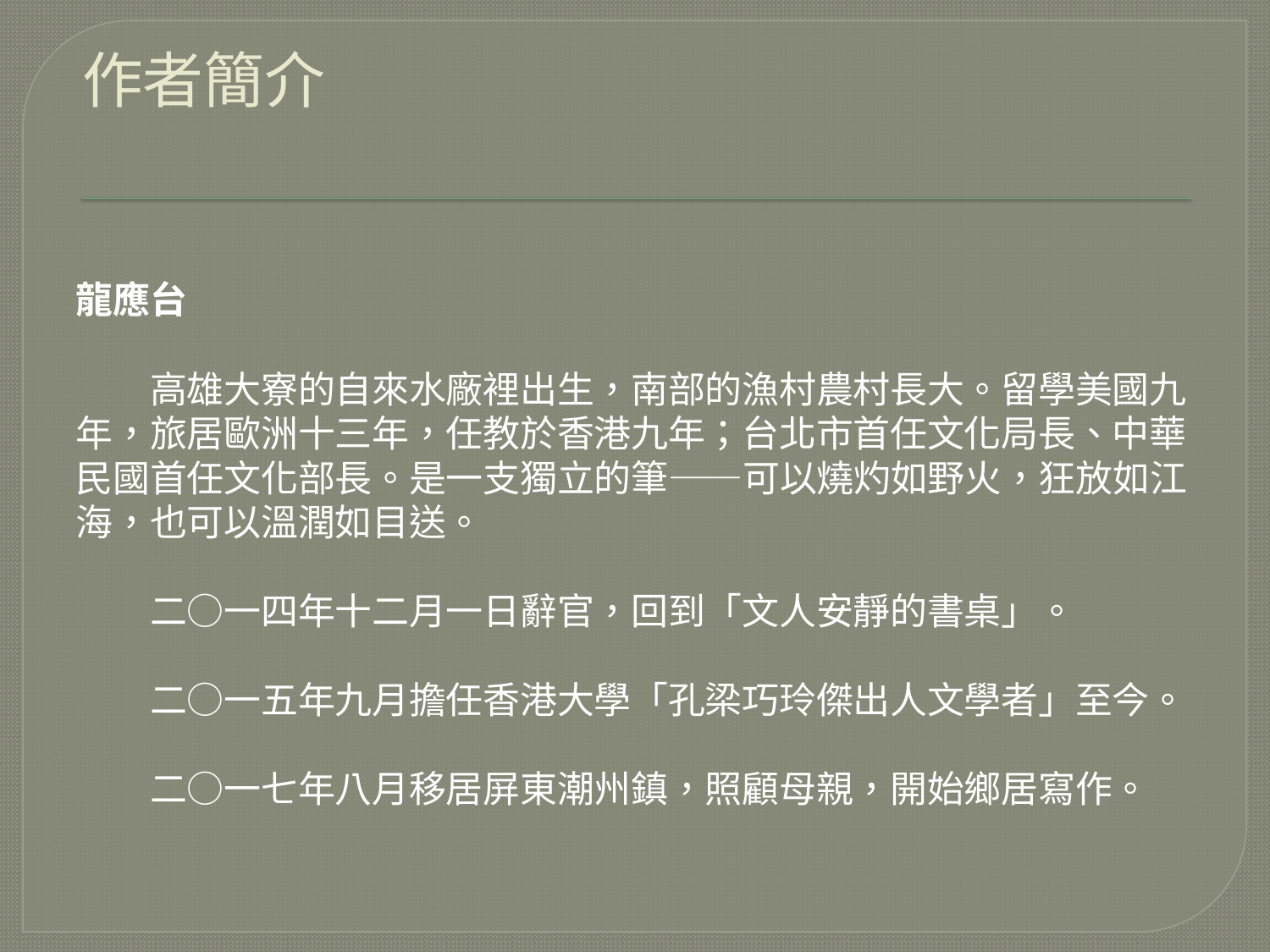

# 作者簡介
龍應台
　　高雄大寮的自來水廠裡出生，南部的漁村農村長大。留學美國九年，旅居歐洲十三年，任教於香港九年；台北市首任文化局長、中華民國首任文化部長。是一支獨立的筆——可以燒灼如野火，狂放如江海，也可以溫潤如目送。
　　二○一四年十二月一日辭官，回到「文人安靜的書桌」。
　　二○一五年九月擔任香港大學「孔梁巧玲傑出人文學者」至今。
　　二○一七年八月移居屏東潮州鎮，照顧母親，開始鄉居寫作。